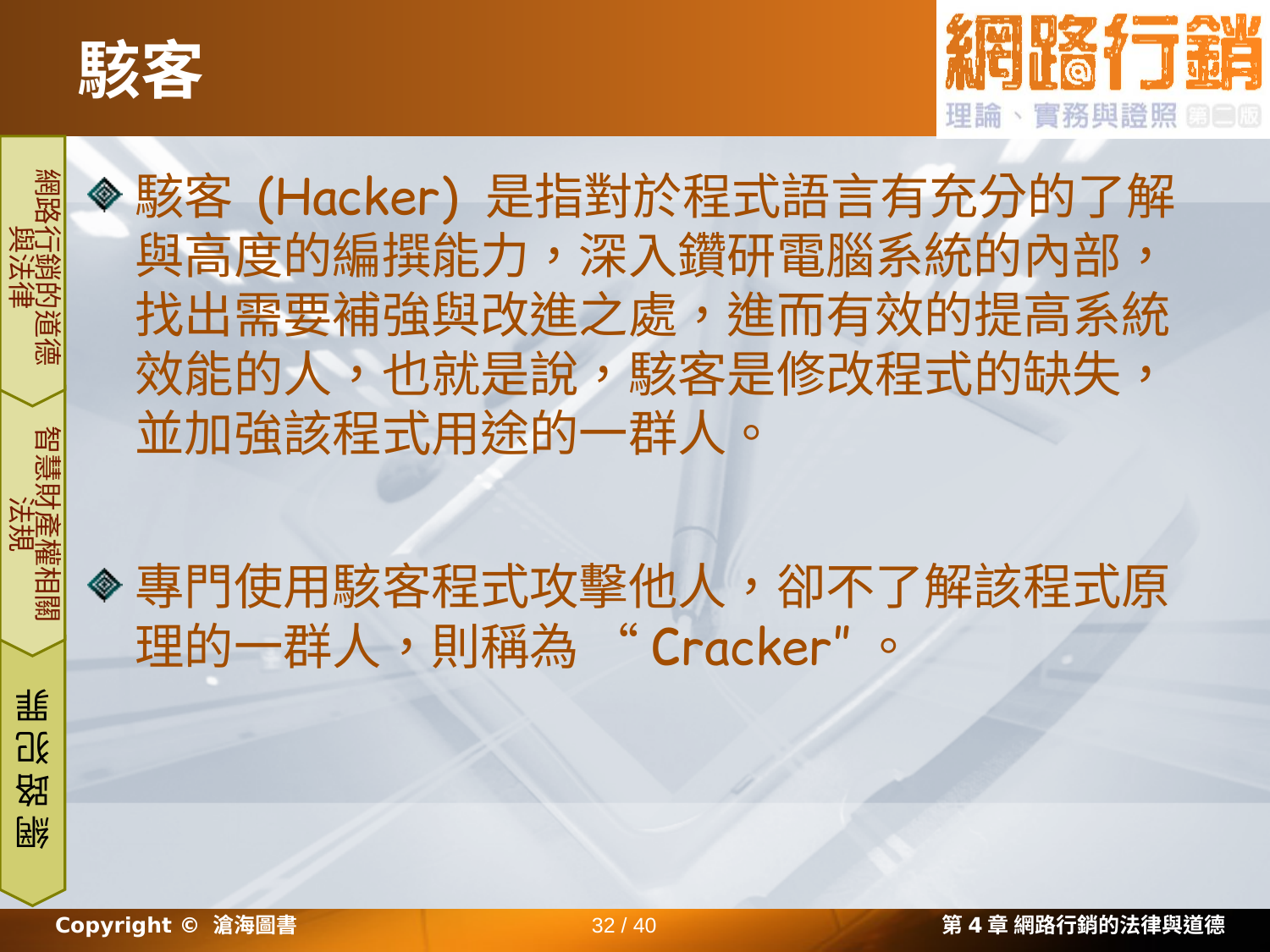

# 駭客
網路行銷的道德與法律
駭客 (Hacker) 是指對於程式語言有充分的了解與高度的編撰能力，深入鑽研電腦系統的內部，找出需要補強與改進之處，進而有效的提高系統效能的人，也就是說，駭客是修改程式的缺失，並加強該程式用途的一群人。

專門使用駭客程式攻擊他人，卻不了解該程式原理的一群人，則稱為 “Cracker”。

智慧財產權相關法規

網路犯罪
Copyright © 滄海圖書
32 / 40
第4章 網路行銷的法律與道德